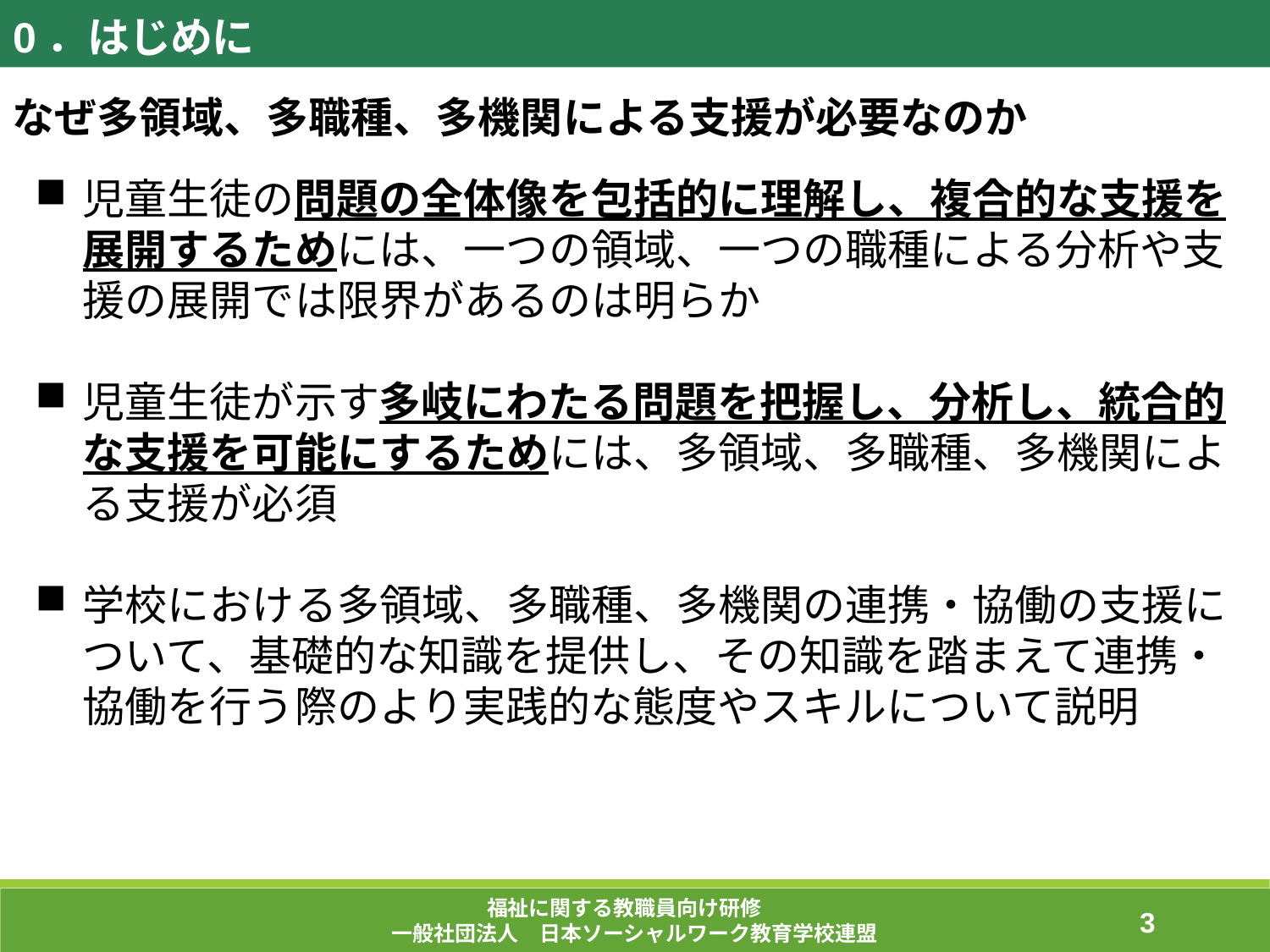

0．はじめに
なぜ多領域、多職種、多機関による支援が必要なのか
児童生徒の問題の全体像を包括的に理解し、複合的な支援を展開するためには、一つの領域、一つの職種による分析や支援の展開では限界があるのは明らか

児童生徒が示す多岐にわたる問題を把握し、分析し、統合的な支援を可能にするためには、多領域、多職種、多機関による支援が必須

学校における多領域、多職種、多機関の連携・協働の支援について、基礎的な知識を提供し、その知識を踏まえて連携・協働を行う際のより実践的な態度やスキルについて説明
福祉に関する教職員向け研修
一般社団法人　日本ソーシャルワーク教育学校連盟
3